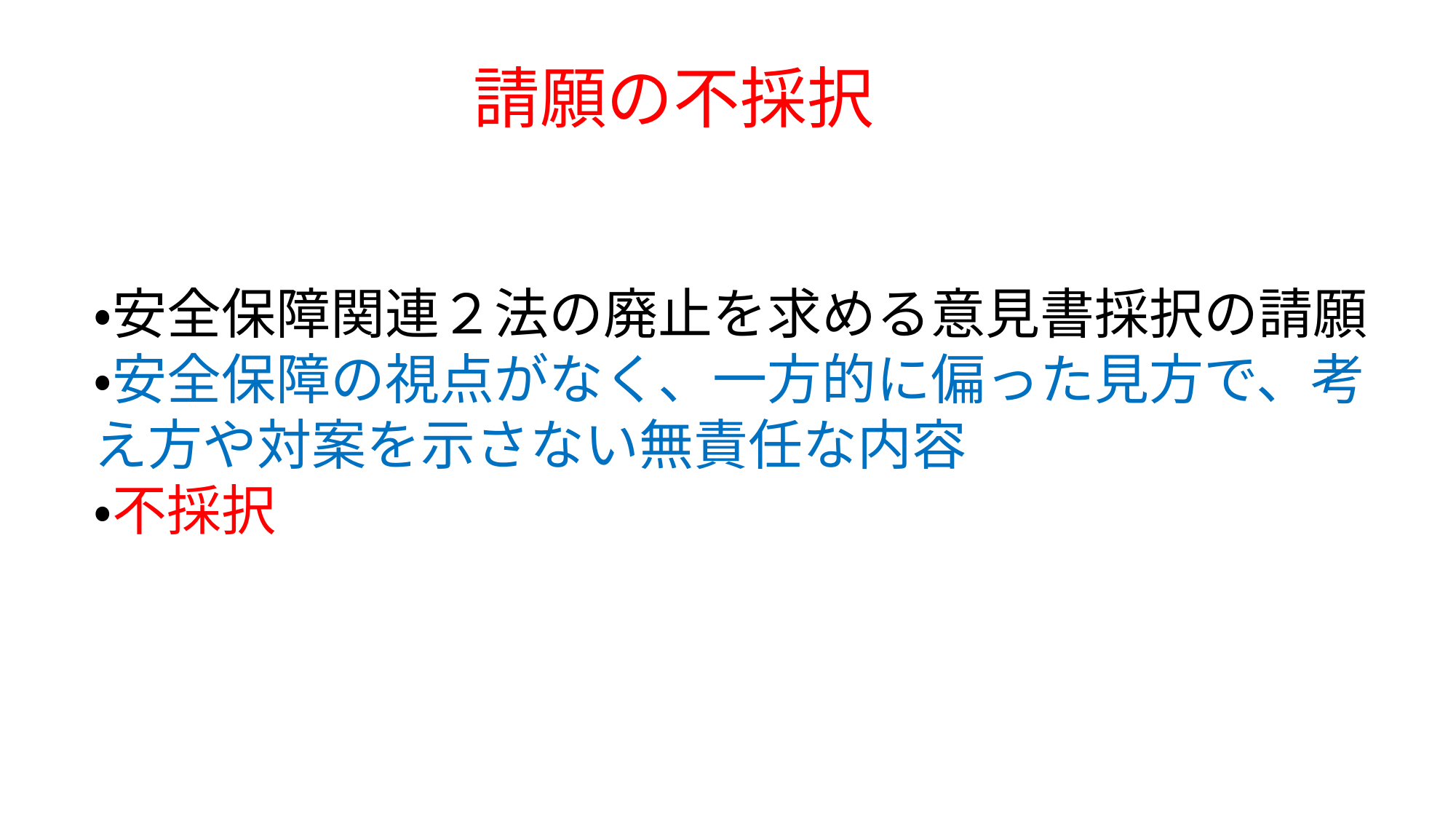

請願の不採択
・安全保障関連２法の廃止を求める意見書採択の請願
・安全保障の視点がなく、一方的に偏った見方で、考え方や対案を示さない無責任な内容
・不採択